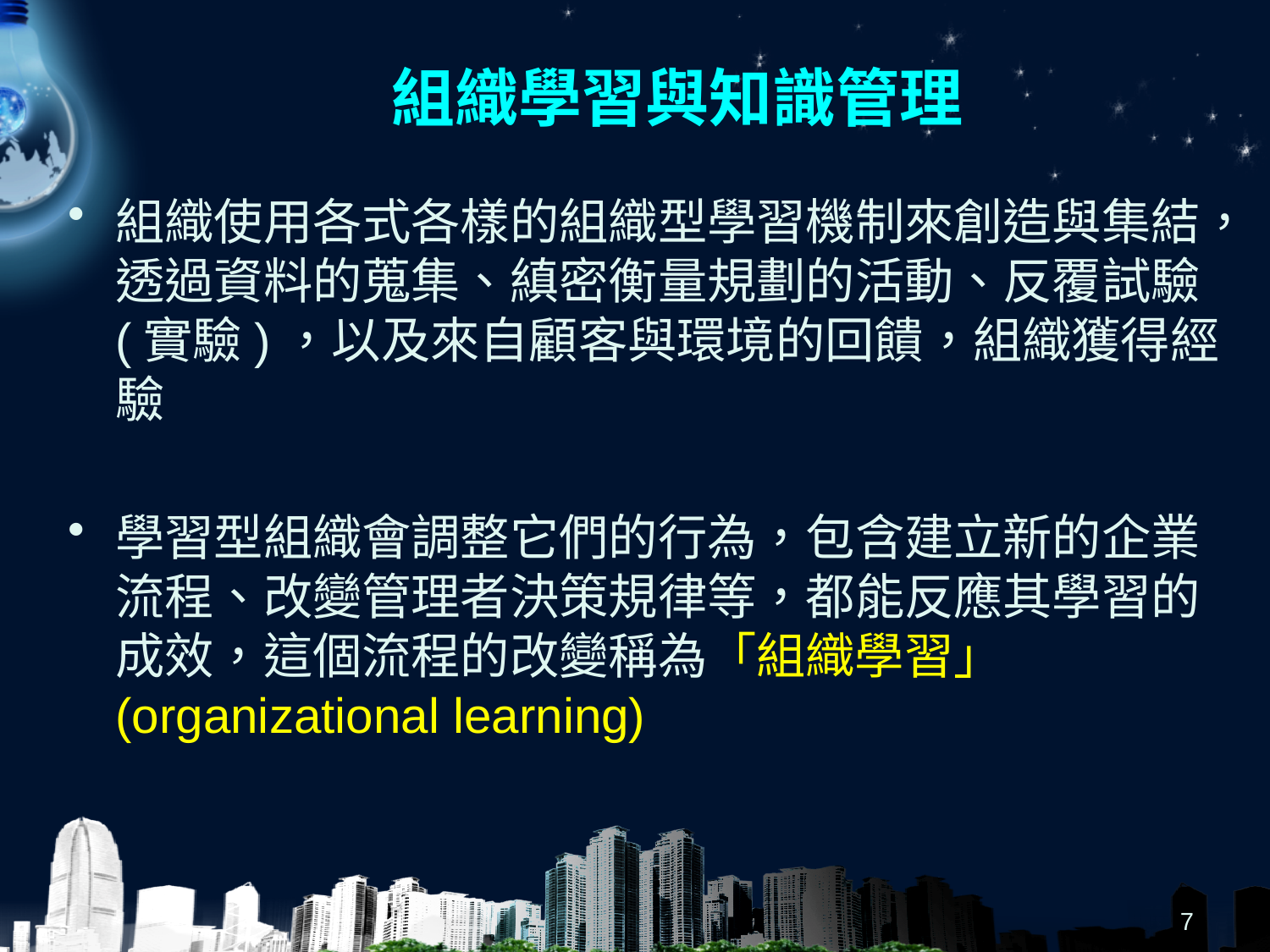

# 組織學習與知識管理
組織使用各式各樣的組織型學習機制來創造與集結，透過資料的蒐集、縝密衡量規劃的活動、反覆試驗(實驗)，以及來自顧客與環境的回饋，組織獲得經驗

學習型組織會調整它們的行為，包含建立新的企業流程、改變管理者決策規律等，都能反應其學習的成效，這個流程的改變稱為「組織學習」(organizational learning)
7